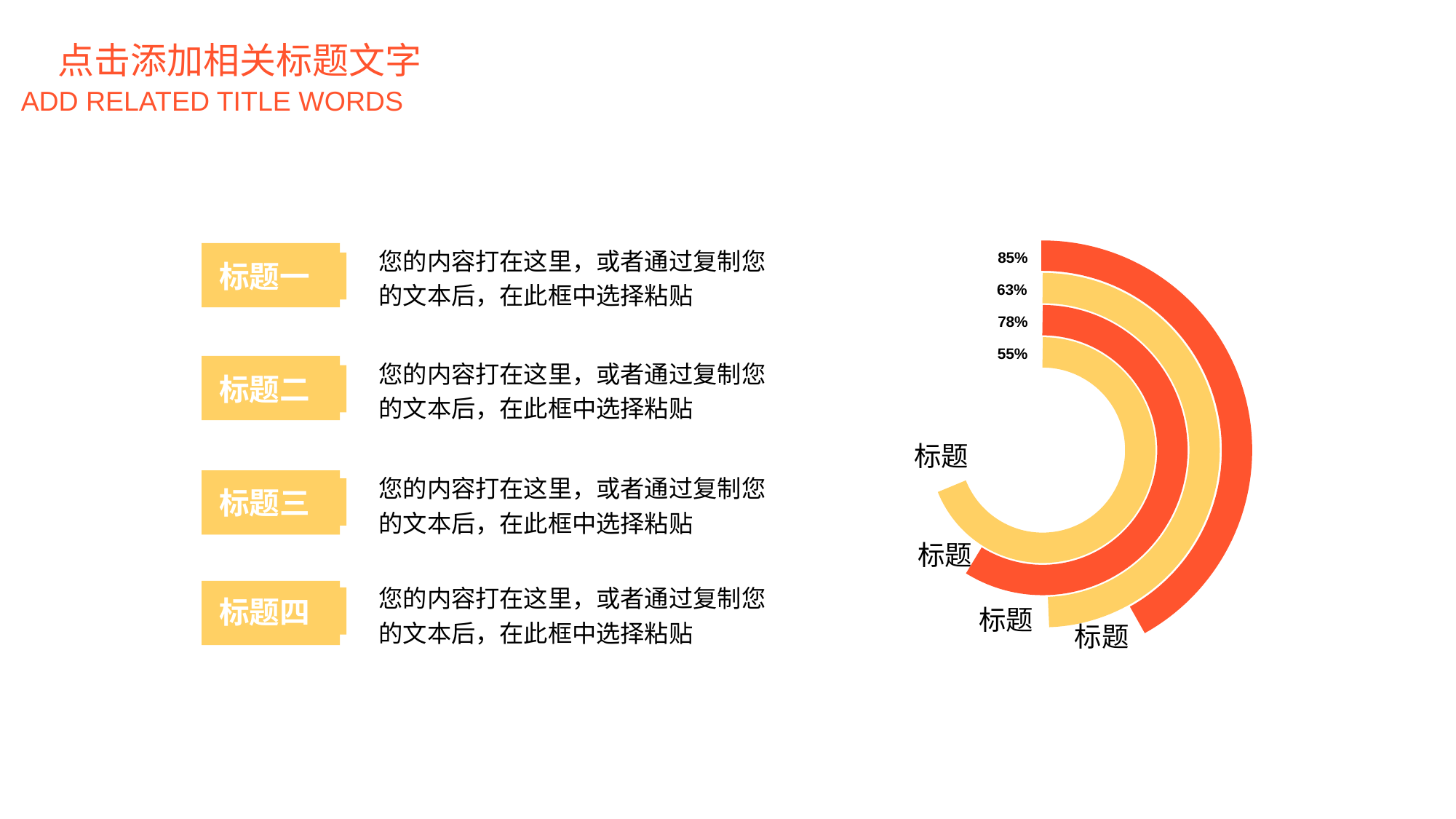

点击添加相关标题文字
ADD RELATED TITLE WORDS
您的内容打在这里，或者通过复制您的文本后，在此框中选择粘贴
85%

标题一

63%

78%

55%
您的内容打在这里，或者通过复制您的文本后，在此框中选择粘贴

标题二
标题
您的内容打在这里，或者通过复制您的文本后，在此框中选择粘贴

标题三
标题
您的内容打在这里，或者通过复制您的文本后，在此框中选择粘贴

标题四
标题
标题